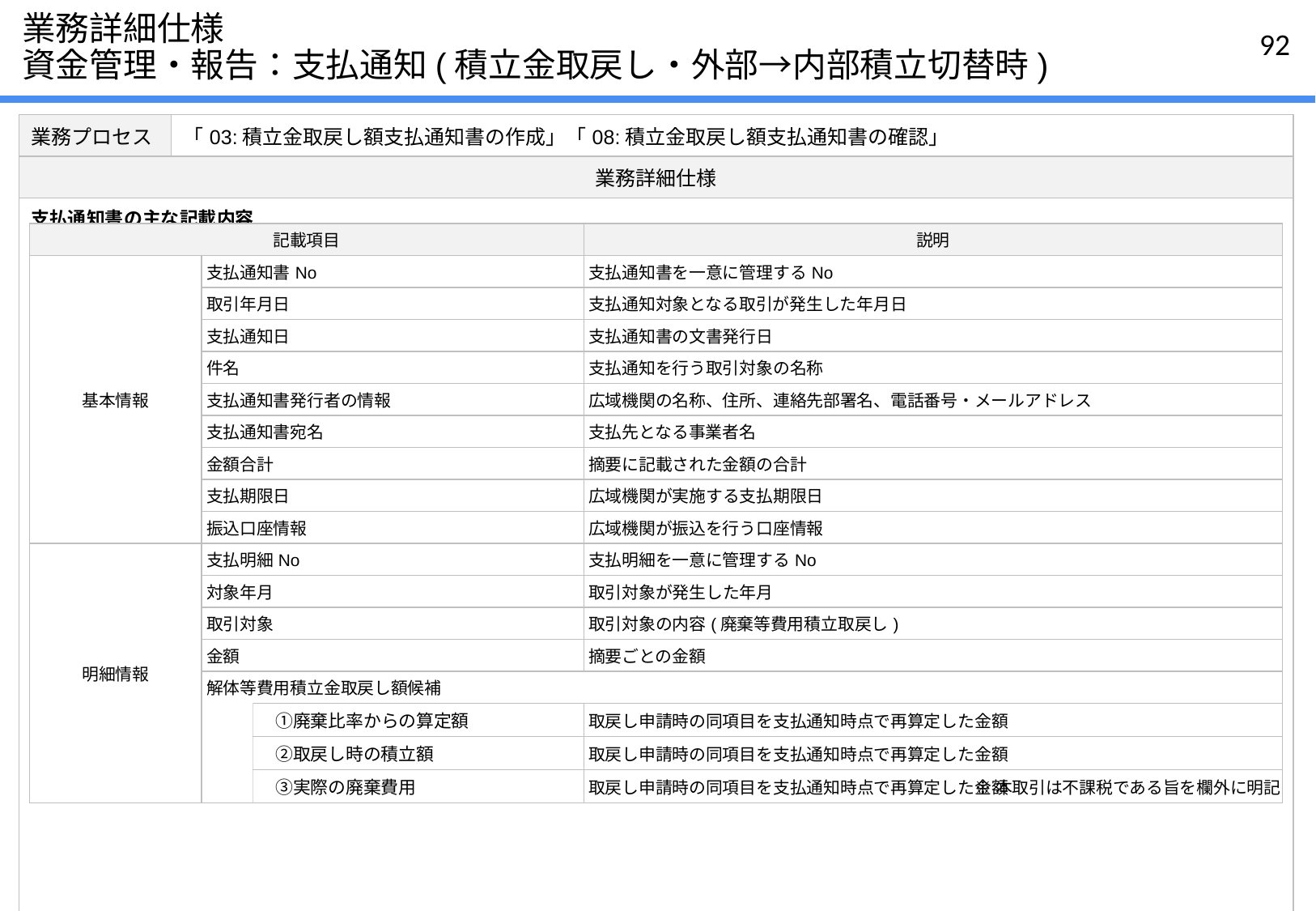

# 業務詳細仕様 資金管理・報告：支払通知(積立金取戻し・外部→内部積立切替時)
| 業務プロセス | 「03:積立金取戻し額支払通知書の作成」「08:積立金取戻し額支払通知書の確認」 |
| --- | --- |
| 業務詳細仕様 |  |
| 支払通知書の主な記載内容 |  |
| 記載項目 |  |  | 説明 |
| --- | --- | --- | --- |
| 基本情報 | 支払通知書No |  | 支払通知書を一意に管理するNo |
|  | 取引年月日 |  | 支払通知対象となる取引が発生した年月日 |
|  | 支払通知日 |  | 支払通知書の文書発行日 |
|  | 件名 |  | 支払通知を行う取引対象の名称 |
|  | 支払通知書発行者の情報 |  | 広域機関の名称、住所、連絡先部署名、電話番号・メールアドレス |
|  | 支払通知書宛名 |  | 支払先となる事業者名 |
|  | 金額合計 |  | 摘要に記載された金額の合計 |
|  | 支払期限日 |  | 広域機関が実施する支払期限日 |
|  | 振込口座情報 |  | 広域機関が振込を行う口座情報 |
| 明細情報 | 支払明細No |  | 支払明細を一意に管理するNo |
|  | 対象年月 |  | 取引対象が発生した年月 |
|  | 取引対象 |  | 取引対象の内容(廃棄等費用積立取戻し) |
|  | 金額 |  | 摘要ごとの金額 |
|  | 解体等費用積立金取戻し額候補 |  |  |
|  |  | ①廃棄比率からの算定額 | 取戻し申請時の同項目を支払通知時点で再算定した金額 |
|  |  | ②取戻し時の積立額 | 取戻し申請時の同項目を支払通知時点で再算定した金額 |
|  |  | ③実際の廃棄費用 | 取戻し申請時の同項目を支払通知時点で再算定した金額 |
※本取引は不課税である旨を欄外に明記